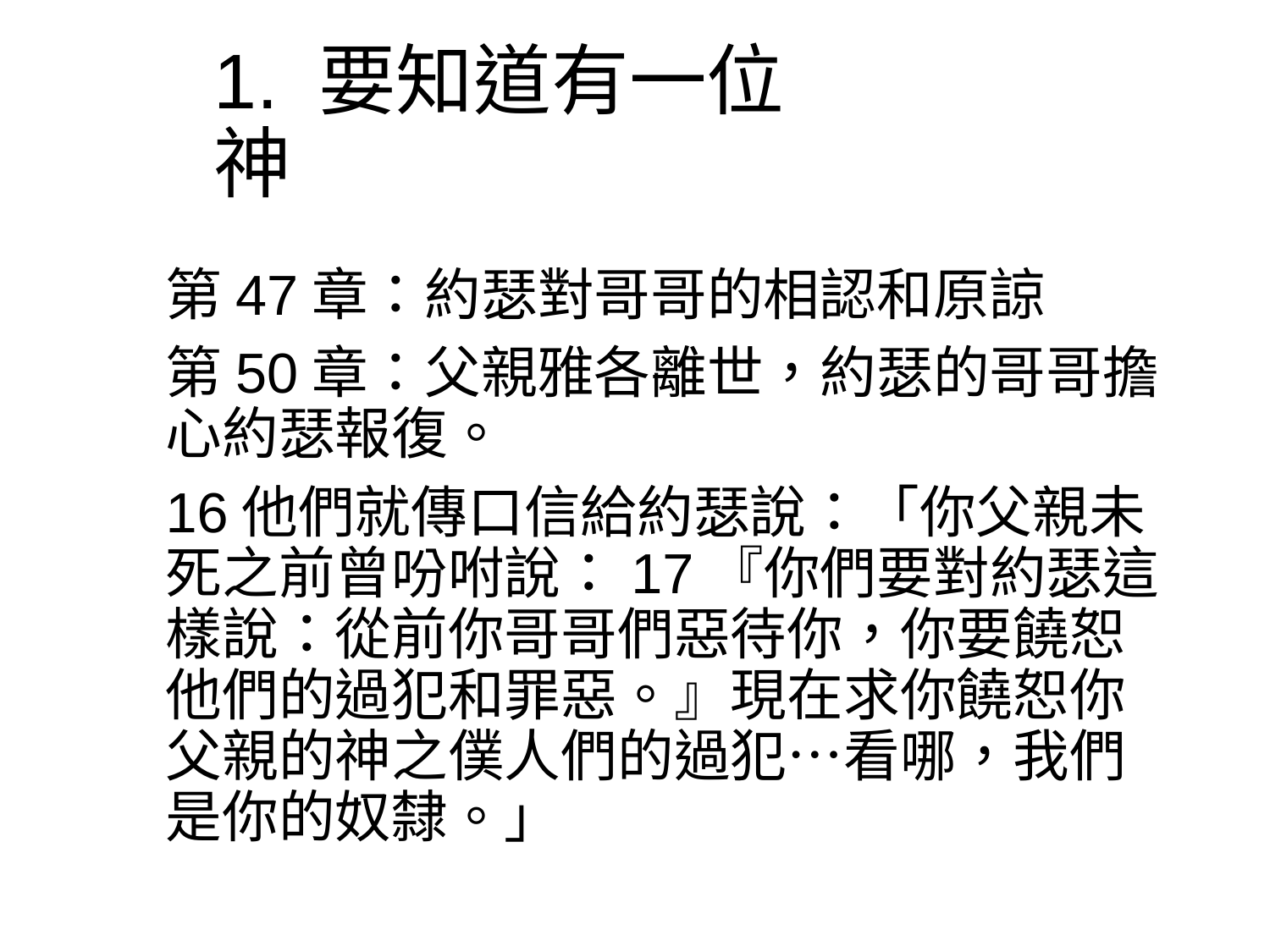

# 1. 要知道有一位神
第47章：約瑟對哥哥的相認和原諒
第50章：父親雅各離世，約瑟的哥哥擔心約瑟報復。
16他們就傳口信給約瑟說：「你父親未死之前曾吩咐說：17『你們要對約瑟這樣說：從前你哥哥們惡待你，你要饒恕他們的過犯和罪惡。』現在求你饒恕你父親的神之僕人們的過犯…看哪，我們是你的奴隸。」